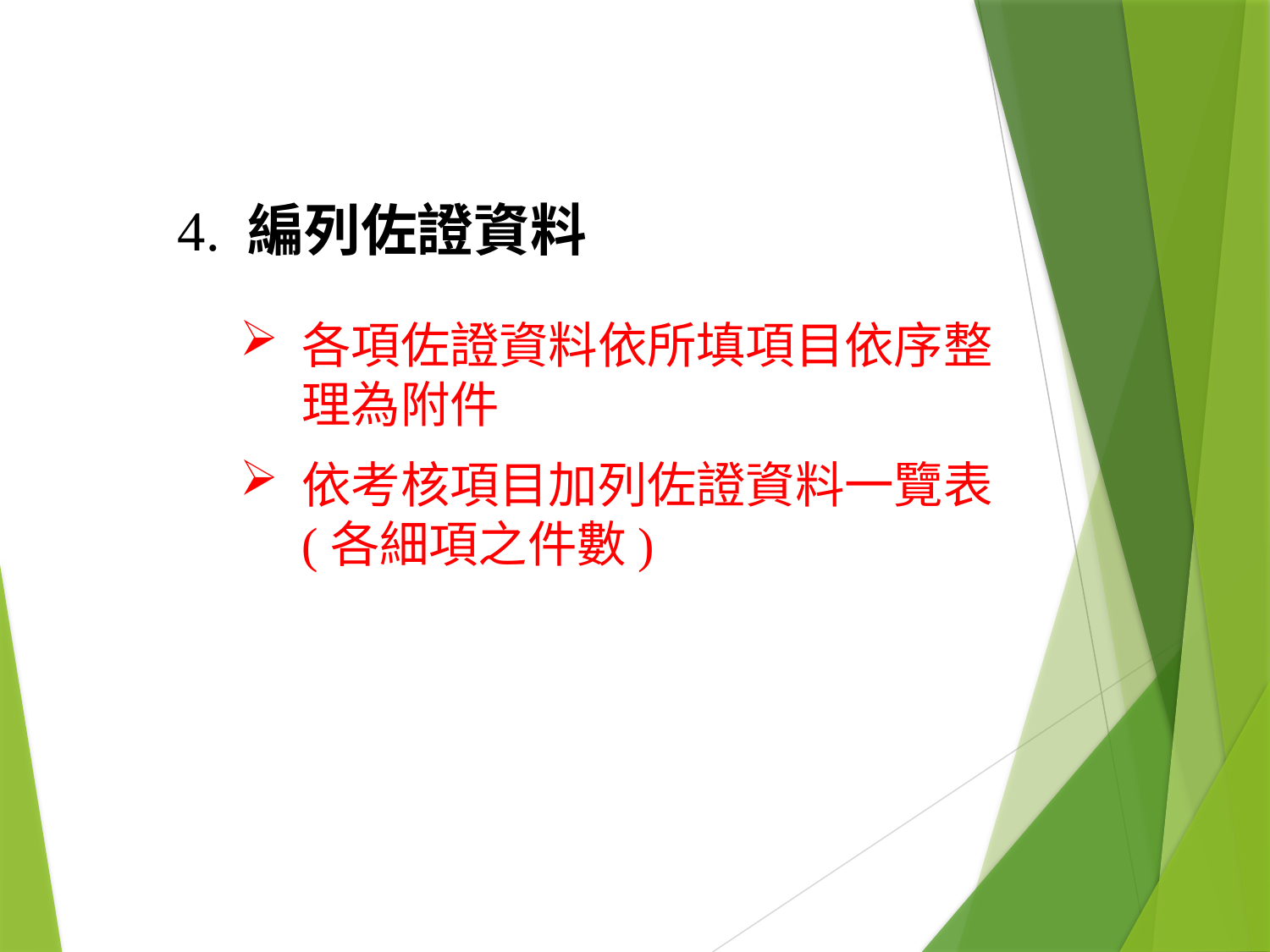

4. 編列佐證資料
各項佐證資料依所填項目依序整理為附件
依考核項目加列佐證資料一覽表(各細項之件數)